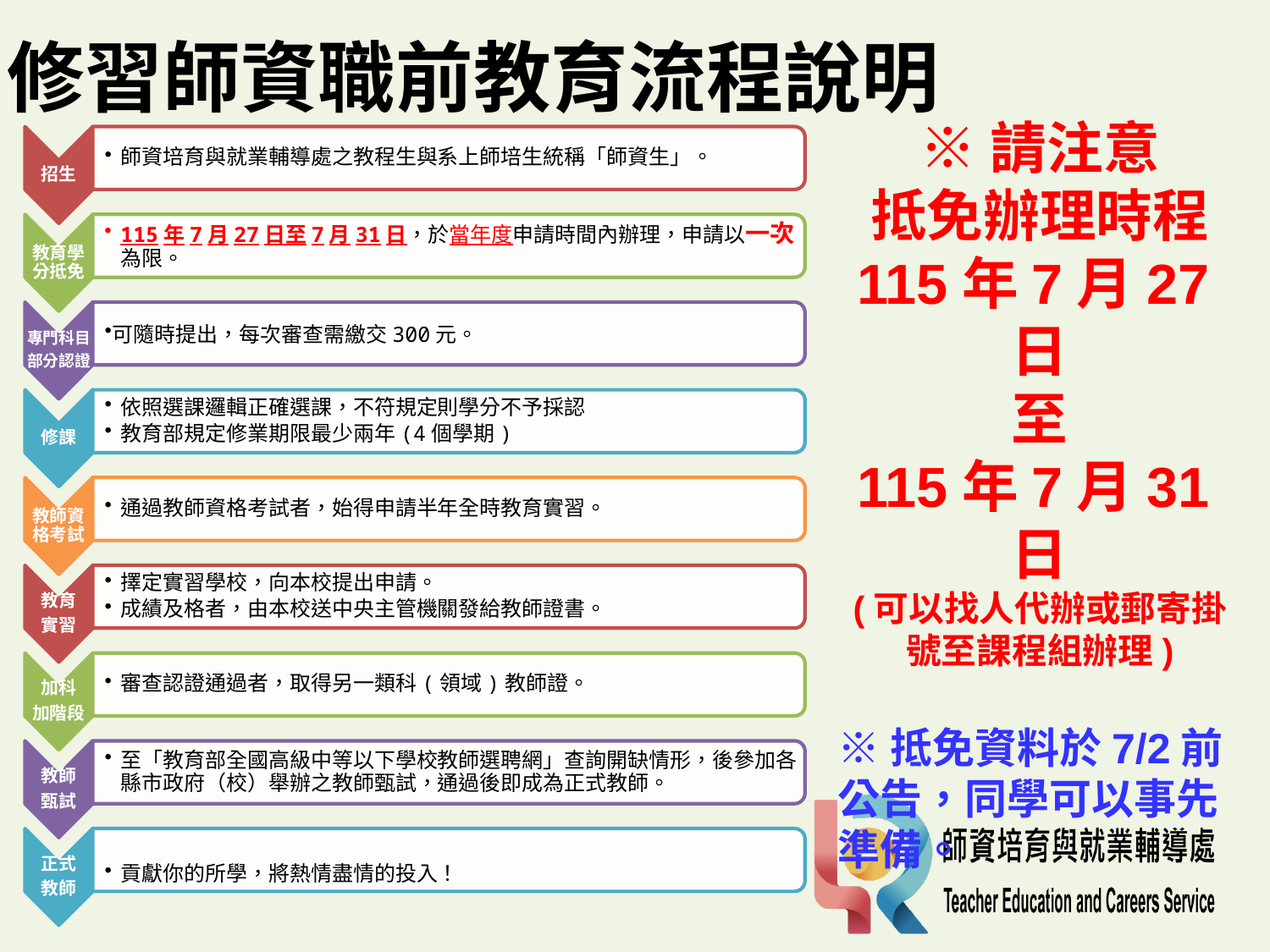

# 修習師資職前教育流程說明
※請注意
抵免辦理時程
115年7月27日
至
115年7月31日
(可以找人代辦或郵寄掛號至課程組辦理)

※抵免資料於7/2前公告，同學可以事先準備。

招生
師資培育與就業輔導處之教程生與系上師培生統稱「師資生」。
教育學分抵免
115年7月27日至7月31日，於當年度申請時間內辦理，申請以一次為限。
專門科目
部分認證
可隨時提出，每次審查需繳交300元。
修課
依照選課邏輯正確選課，不符規定則學分不予採認
教育部規定修業期限最少兩年(4個學期)
教師資格考試
通過教師資格考試者，始得申請半年全時教育實習。
教育
實習
擇定實習學校，向本校提出申請。
成績及格者，由本校送中央主管機關發給教師證書。
加科
加階段
審查認證通過者，取得另一類科(領域)教師證。
教師
甄試
至「教育部全國高級中等以下學校教師選聘網」查詢開缺情形，後參加各縣市政府（校）舉辦之教師甄試，通過後即成為正式教師。
正式
教師

貢獻你的所學，將熱情盡情的投入！